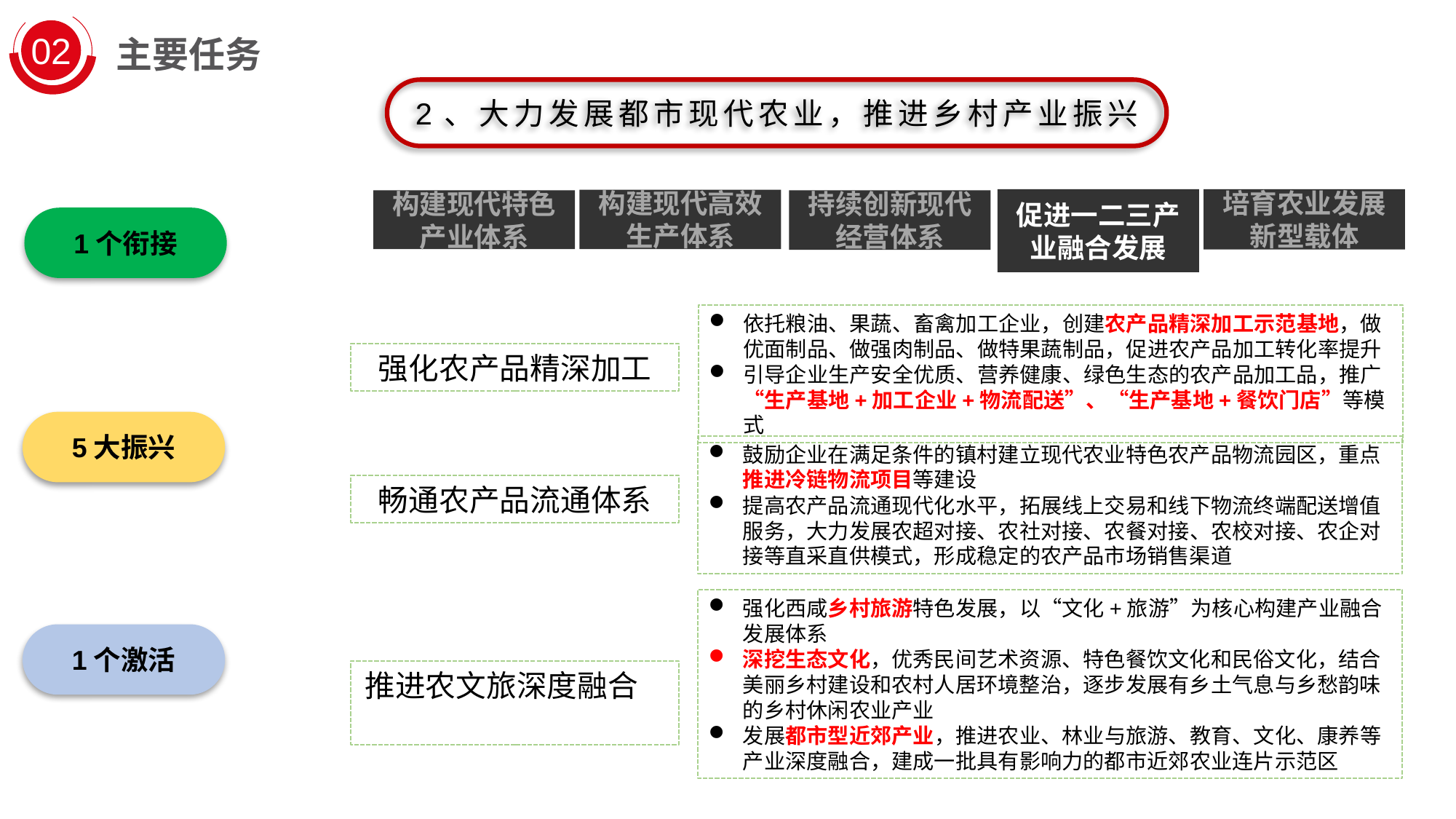

02
主要任务
2、大力发展都市现代农业，推进乡村产业振兴
促进一二三产业融合发展
培育农业发展新型载体
构建现代高效生产体系
持续创新现代经营体系
构建现代特色产业体系
1个衔接
依托粮油、果蔬、畜禽加工企业，创建农产品精深加工示范基地，做优面制品、做强肉制品、做特果蔬制品，促进农产品加工转化率提升
引导企业生产安全优质、营养健康、绿色生态的农产品加工品，推广“生产基地+加工企业+物流配送”、“生产基地+餐饮门店”等模式
强化农产品精深加工
5大振兴
鼓励企业在满足条件的镇村建立现代农业特色农产品物流园区，重点推进冷链物流项目等建设
提高农产品流通现代化水平，拓展线上交易和线下物流终端配送增值服务，大力发展农超对接、农社对接、农餐对接、农校对接、农企对接等直采直供模式，形成稳定的农产品市场销售渠道
畅通农产品流通体系
强化西咸乡村旅游特色发展，以“文化+旅游”为核心构建产业融合发展体系
深挖生态文化，优秀民间艺术资源、特色餐饮文化和民俗文化，结合美丽乡村建设和农村人居环境整治，逐步发展有乡土气息与乡愁韵味的乡村休闲农业产业
发展都市型近郊产业，推进农业、林业与旅游、教育、文化、康养等产业深度融合，建成一批具有影响力的都市近郊农业连片示范区
1个激活
推进农文旅深度融合